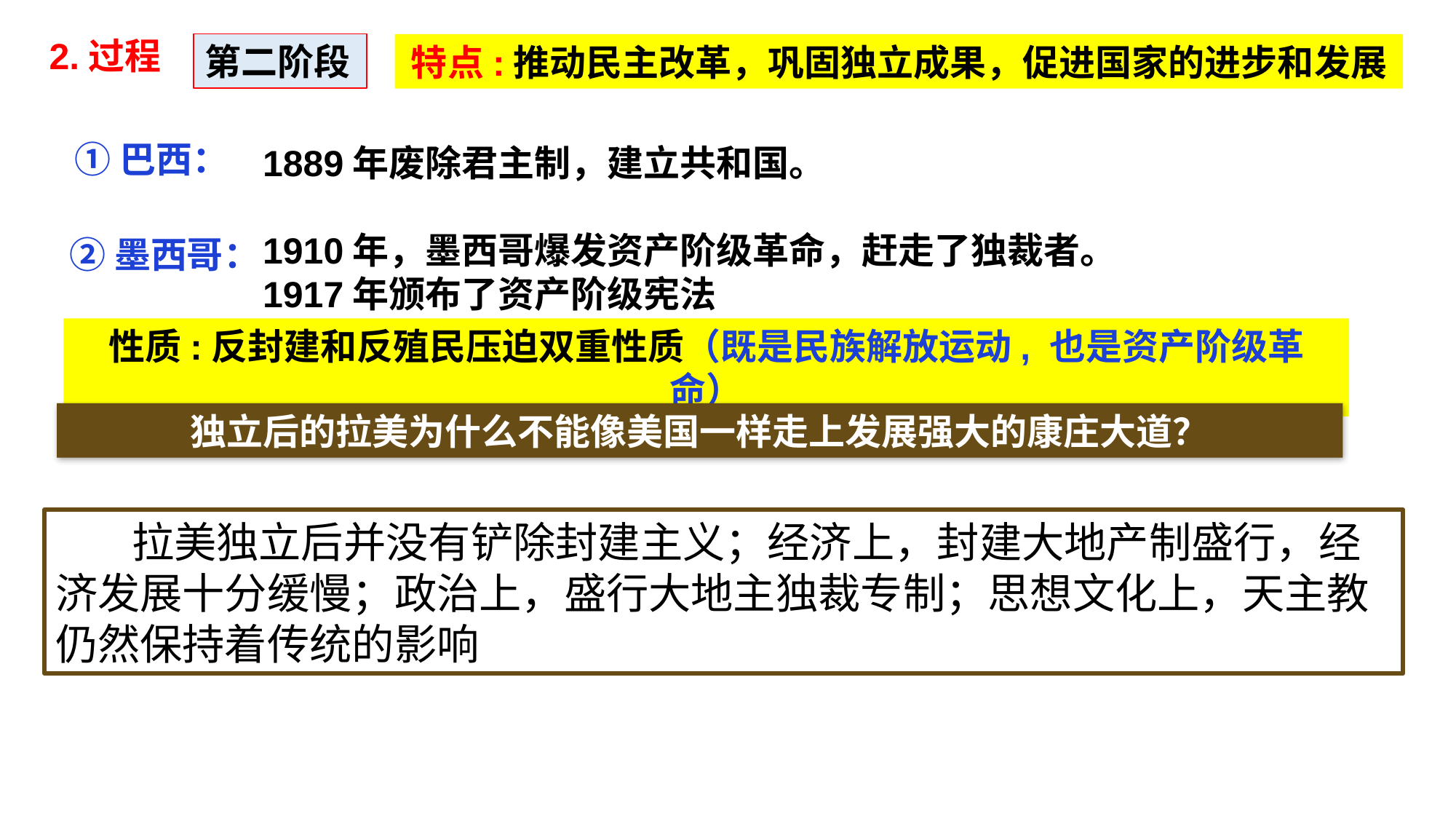

2.过程
第二阶段
特点:推动民主改革，巩固独立成果，促进国家的进步和发展
①巴西：
1889年废除君主制，建立共和国。
1910年，墨西哥爆发资产阶级革命，赶走了独裁者。
1917年颁布了资产阶级宪法
②墨西哥：
性质:反封建和反殖民压迫双重性质（既是民族解放运动, 也是资产阶级革命）
独立后的拉美为什么不能像美国一样走上发展强大的康庄大道？
       拉美独立后并没有铲除封建主义；经济上，封建大地产制盛行，经济发展十分缓慢；政治上，盛行大地主独裁专制；思想文化上，天主教仍然保持着传统的影响